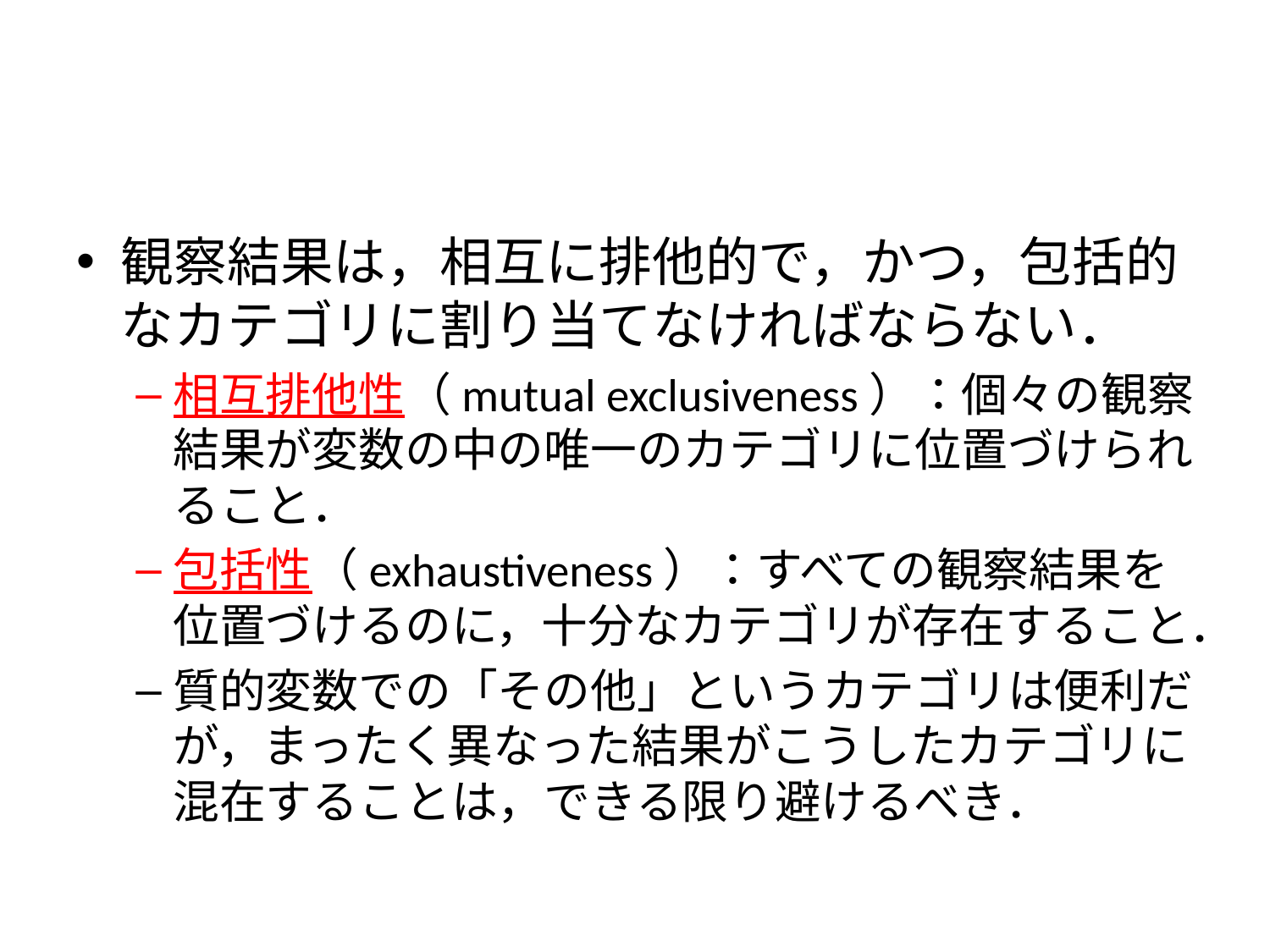

#
観察結果は，相互に排他的で，かつ，包括的なカテゴリに割り当てなければならない．
相互排他性（mutual exclusiveness）：個々の観察結果が変数の中の唯一のカテゴリに位置づけられること．
包括性（exhaustiveness）：すべての観察結果を位置づけるのに，十分なカテゴリが存在すること．
質的変数での「その他」というカテゴリは便利だが，まったく異なった結果がこうしたカテゴリに混在することは，できる限り避けるべき．